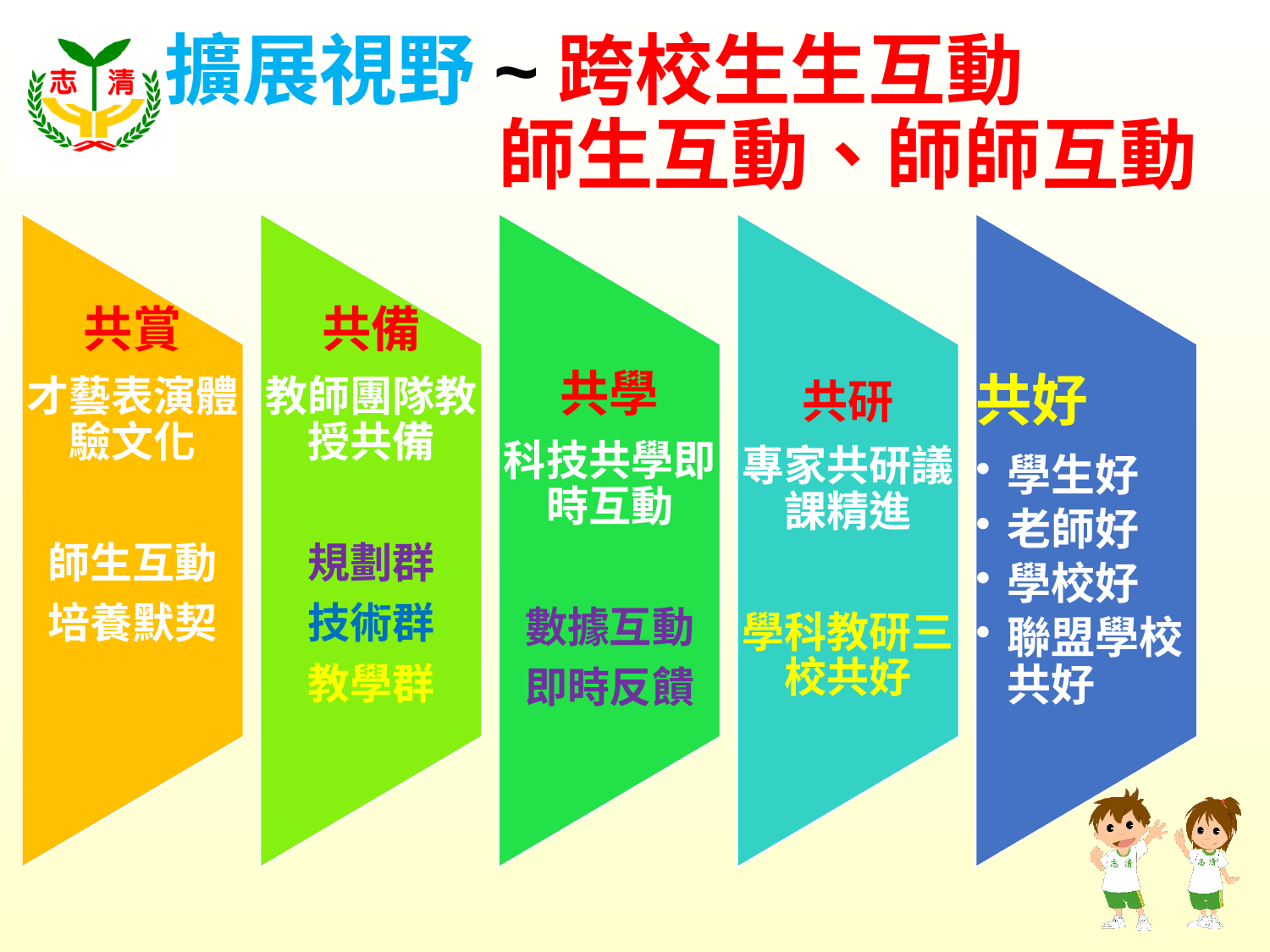

# 擴展視野~跨校生生互動 師生互動、師師互動
共賞
才藝表演體驗文化

師生互動
培養默契

共備
教師團隊教授共備

規劃群
技術群
教學群

共學
科技共學即時互動

數據互動
即時反饋
共研
專家共研議課精進

學科教研三校共好
共好
學生好
老師好
學校好
聯盟學校共好